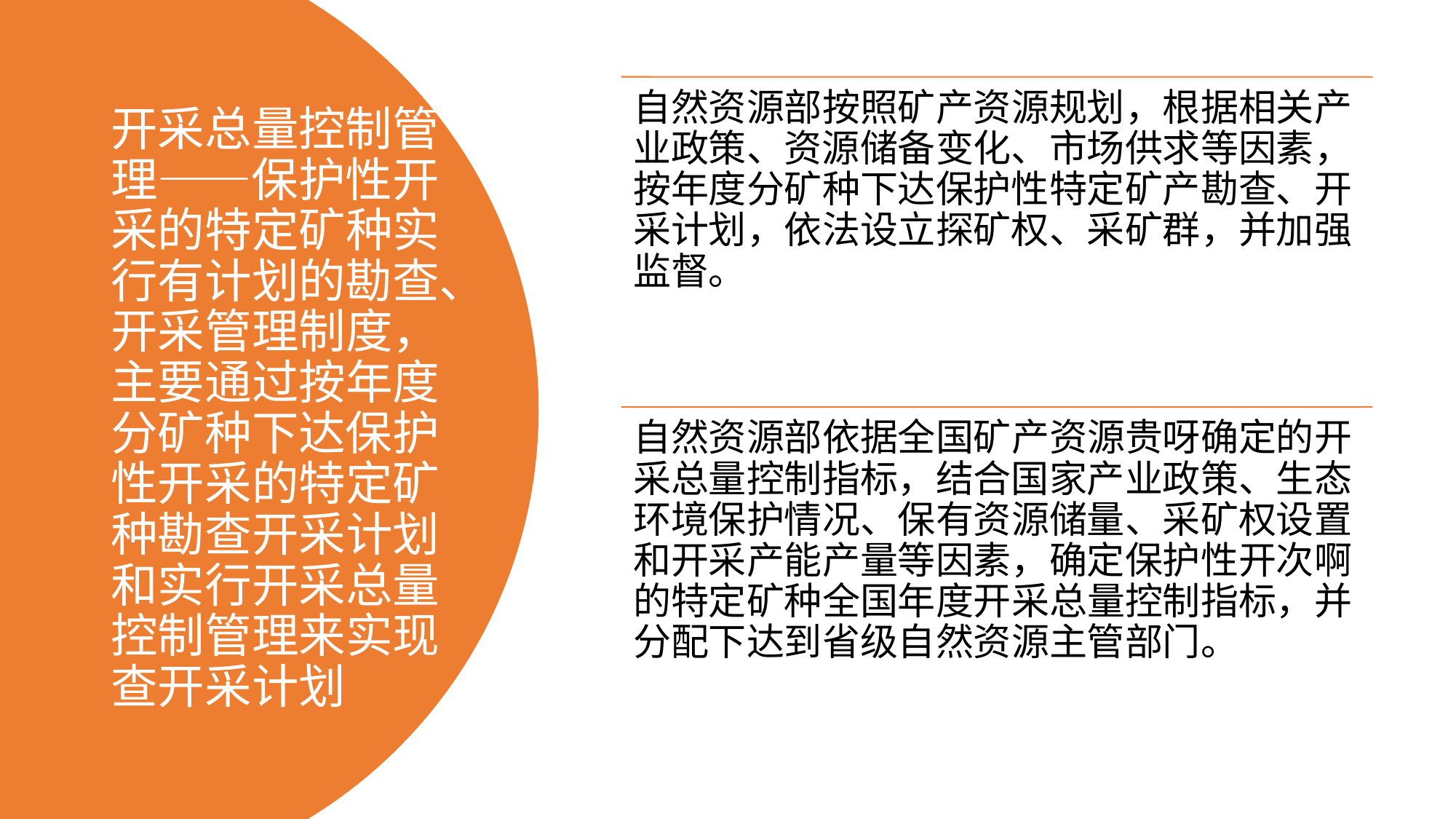

自然资源部按照矿产资源规划，根据相关产业政策、资源储备变化、市场供求等因素，按年度分矿种下达保护性特定矿产勘查、开采计划，依法设立探矿权、采矿群，并加强监督。
自然资源部依据全国矿产资源贵呀确定的开采总量控制指标，结合国家产业政策、生态环境保护情况、保有资源储量、采矿权设置和开采产能产量等因素，确定保护性开次啊的特定矿种全国年度开采总量控制指标，并分配下达到省级自然资源主管部门。
# 开采总量控制管理——保护性开采的特定矿种实行有计划的勘查、开采管理制度，主要通过按年度分矿种下达保护性开采的特定矿种勘查开采计划和实行开采总量控制管理来实现查开采计划